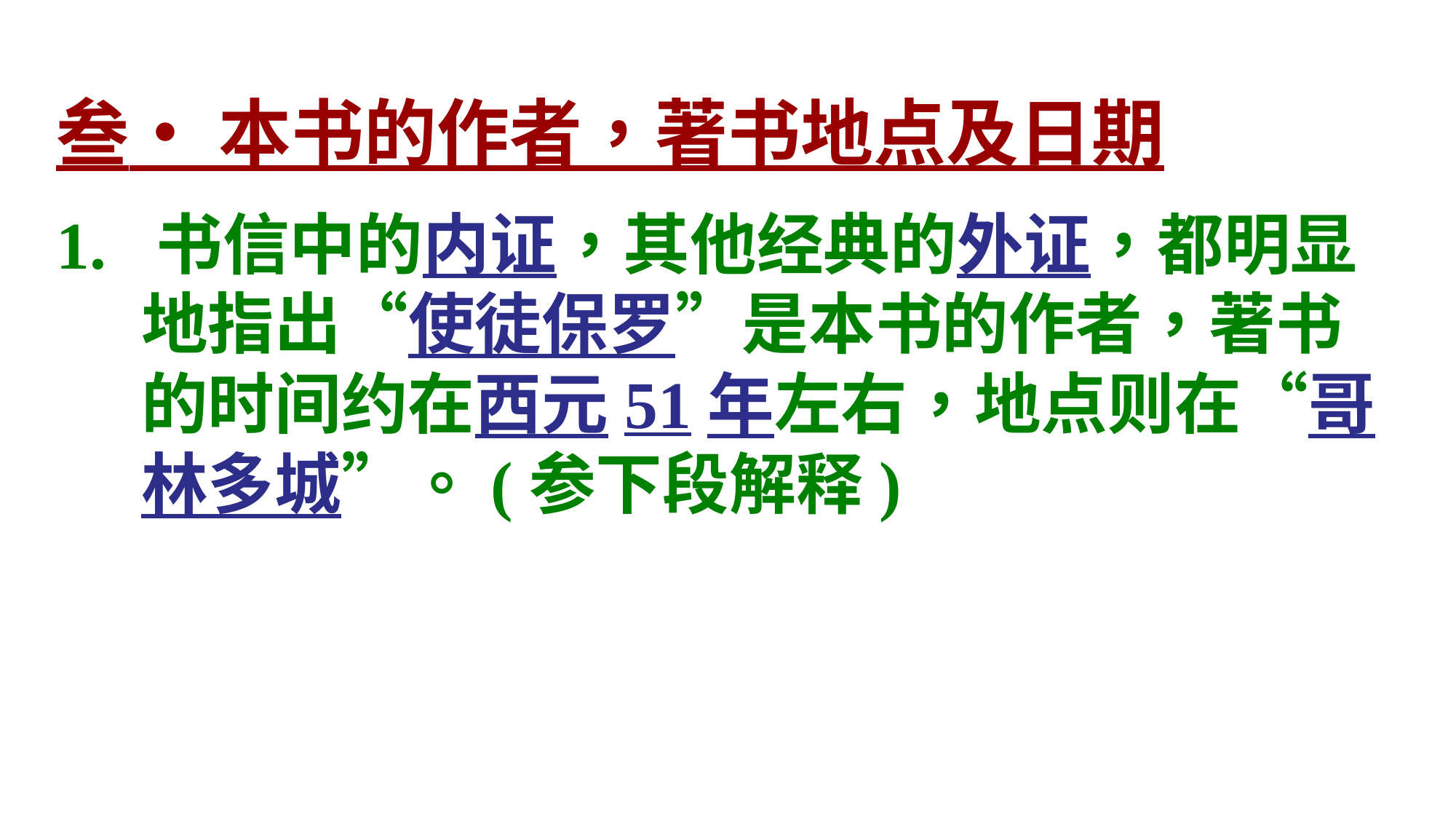

叁‧ 本书的作者，著书地点及日期
1.  书信中的内证，其他经典的外证，都明显地指出“使徒保罗”是本书的作者，著书的时间约在西元51年左右，地点则在“哥林多城”。(参下段解释)